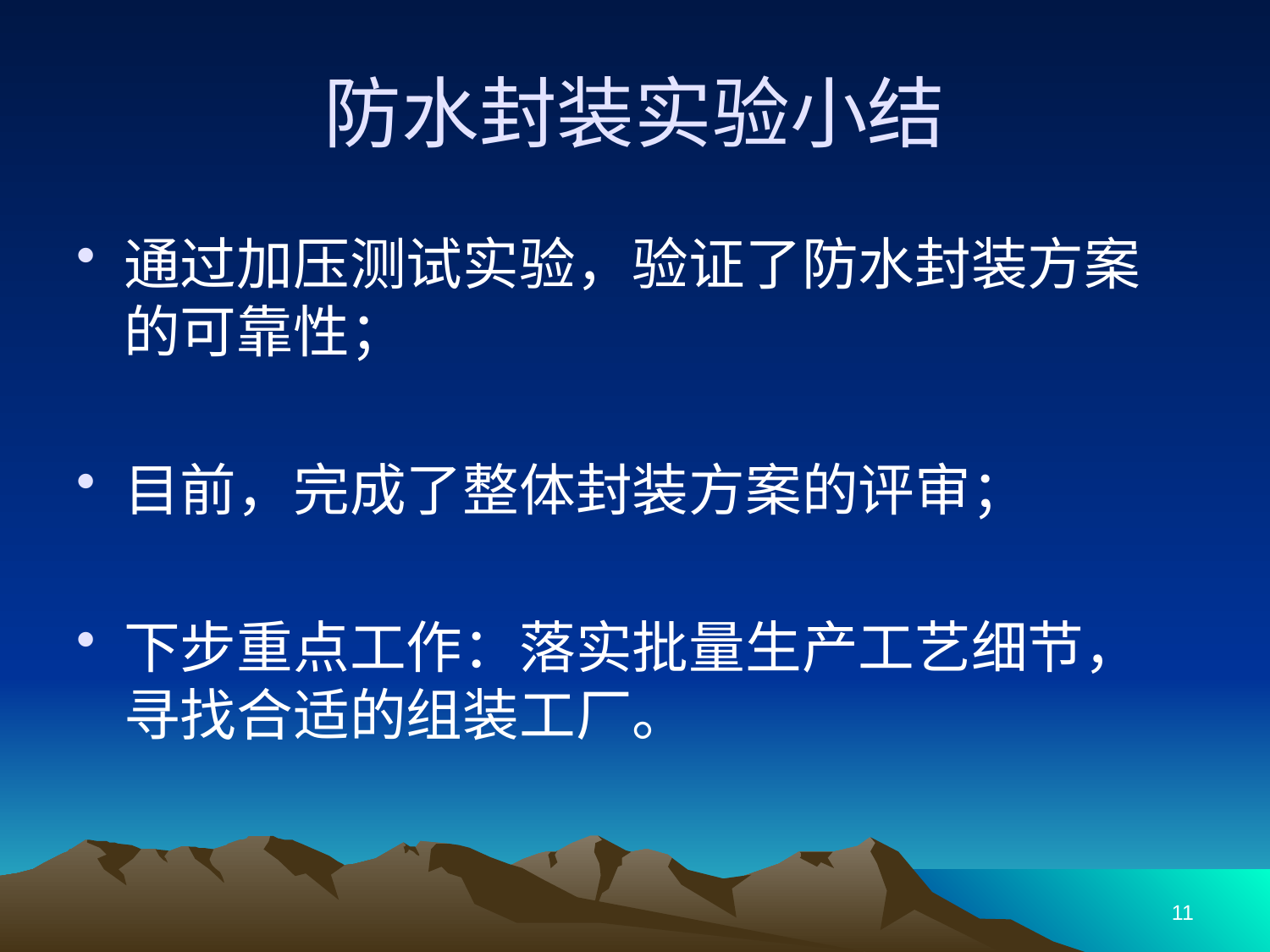

# 防水封装实验小结
通过加压测试实验，验证了防水封装方案的可靠性；

目前，完成了整体封装方案的评审；

下步重点工作：落实批量生产工艺细节，寻找合适的组装工厂。
11